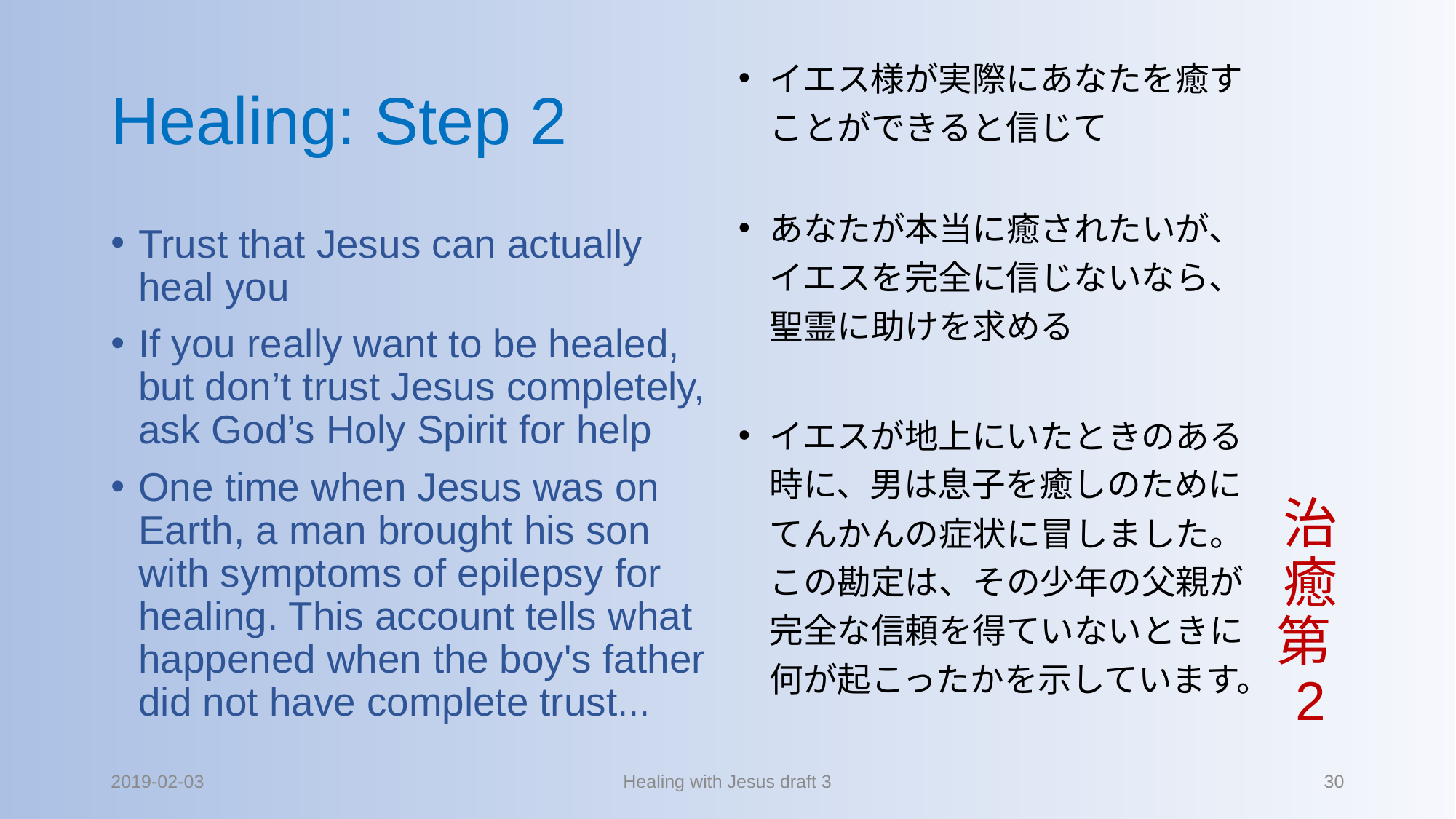

# Healing: Step 2
イエス様が実際にあなたを癒すことができると信じて
あなたが本当に癒されたいが、イエスを完全に信じないなら、聖霊に助けを求める
イエスが地上にいたときのある時に、男は息子を癒しのためにてんかんの症状に冒しました。 この勘定は、その少年の父親が完全な信頼を得ていないときに何が起こったかを示しています。
治癒第2
Trust that Jesus can actually heal you
If you really want to be healed, but don’t trust Jesus completely, ask God’s Holy Spirit for help
One time when Jesus was on Earth, a man brought his son with symptoms of epilepsy for healing. This account tells what happened when the boy's father did not have complete trust...

2019-02-03
Healing with Jesus draft 3
30